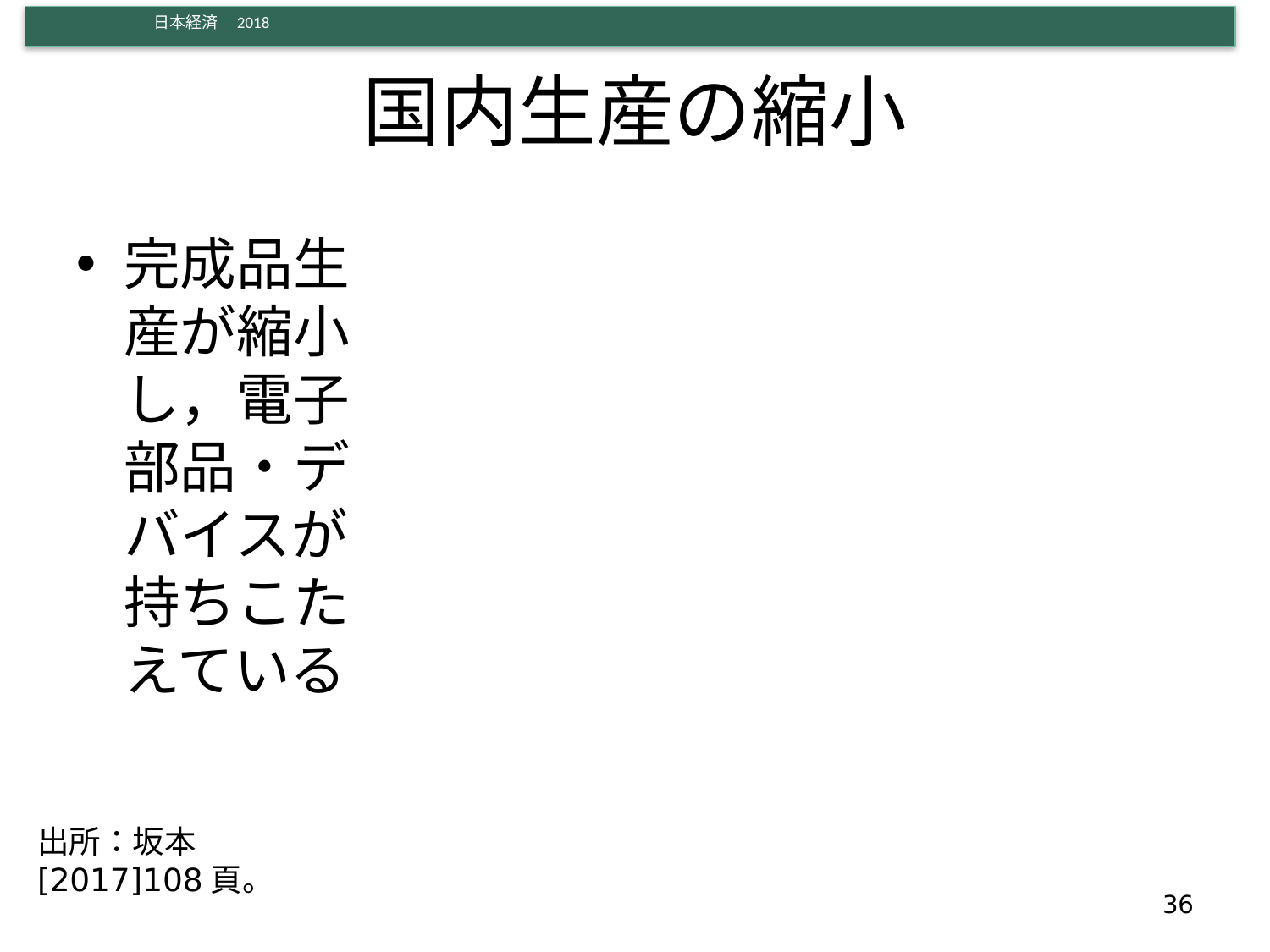

# 国内生産の縮小
完成品生産が縮小し，電子部品・デバイスが持ちこたえている
出所：坂本[2017]108頁。
36